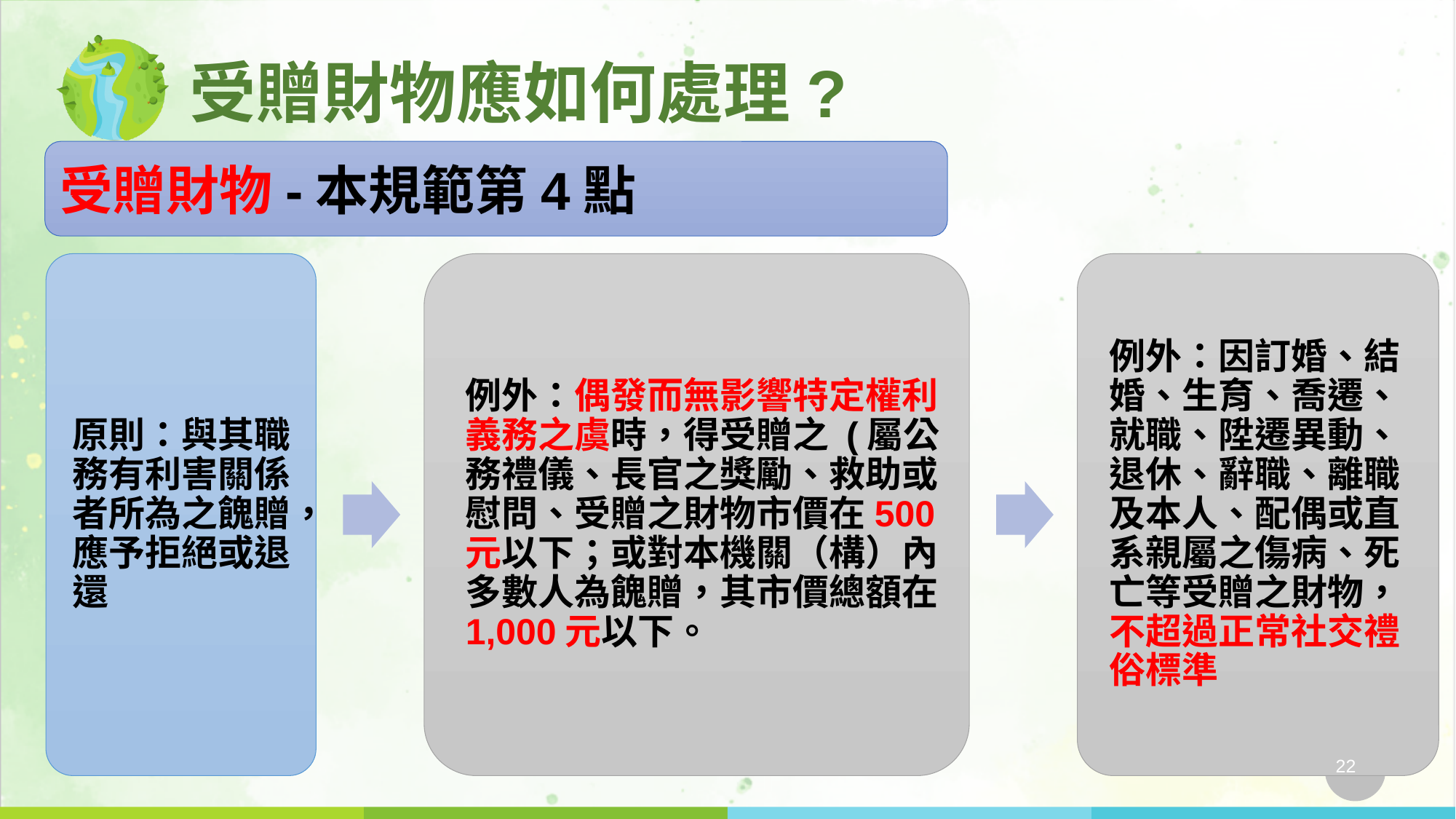

受贈財物應如何處理?
受贈財物-本規範第4點
原則：與其職務有利害關係者所為之餽贈，應予拒絕或退還

例外：偶發而無影響特定權利義務之虞時，得受贈之 (屬公務禮儀、長官之獎勵、救助或慰問、受贈之財物市價在500元以下；或對本機關（構）內多數人為餽贈，其市價總額在1,000元以下。

例外：因訂婚、結婚、生育、喬遷、就職、陞遷異動、退休、辭職、離職及本人、配偶或直系親屬之傷病、死亡等受贈之財物，不超過正常社交禮俗標準
22
22